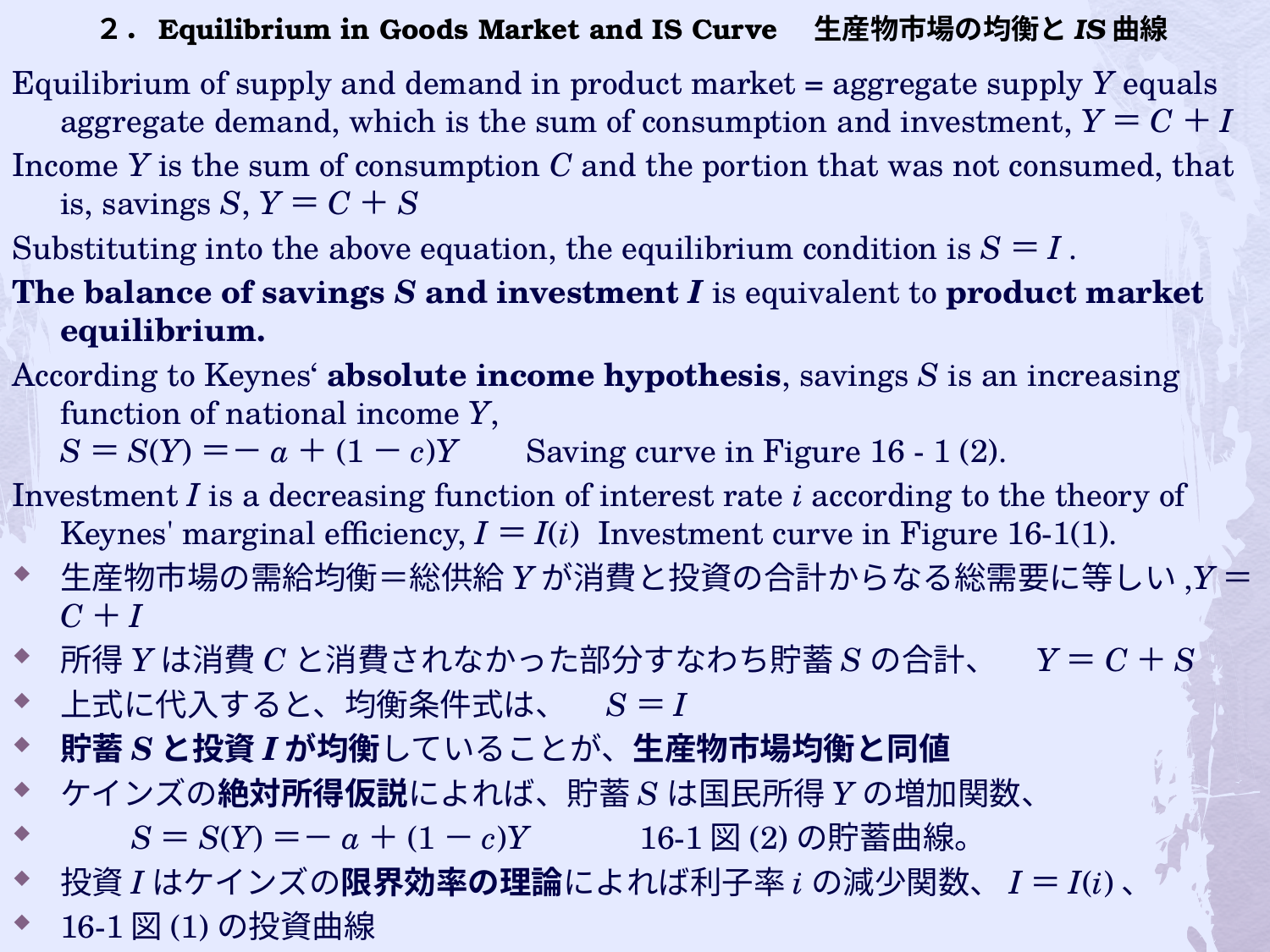

# ２．Equilibrium in Goods Market and IS Curve   生産物市場の均衡とIS曲線
Equilibrium of supply and demand in product market = aggregate supply Y equals aggregate demand, which is the sum of consumption and investment, Y＝C＋I
Income Y is the sum of consumption C and the portion that was not consumed, that is, savings S, Y＝C＋S
Substituting into the above equation, the equilibrium condition is S＝I .
The balance of savings S and investment I is equivalent to product market equilibrium.
According to Keynes‘ absolute income hypothesis, savings S is an increasing function of national income Y,
S＝S(Y)＝－a＋(1－c)Y　   Saving curve in Figure 16 - 1 (2).
Investment I is a decreasing function of interest rate i according to the theory of Keynes' marginal efficiency, I＝I(i)  Investment curve in Figure 16-1(1).
生産物市場の需給均衡＝総供給Yが消費と投資の合計からなる総需要に等しい,Y＝C＋I
所得Yは消費Cと消費されなかった部分すなわち貯蓄Sの合計、　Y＝C＋S
上式に代入すると、均衡条件式は、　S＝I
貯蓄Sと投資Iが均衡していることが、生産物市場均衡と同値
ケインズの絶対所得仮説によれば、貯蓄Sは国民所得Yの増加関数、
　　S＝S(Y)＝－a＋(1－c)Y　　　16-1図(2)の貯蓄曲線。
投資Iはケインズの限界効率の理論によれば利子率iの減少関数、I＝I(i)、
16-1図(1)の投資曲線